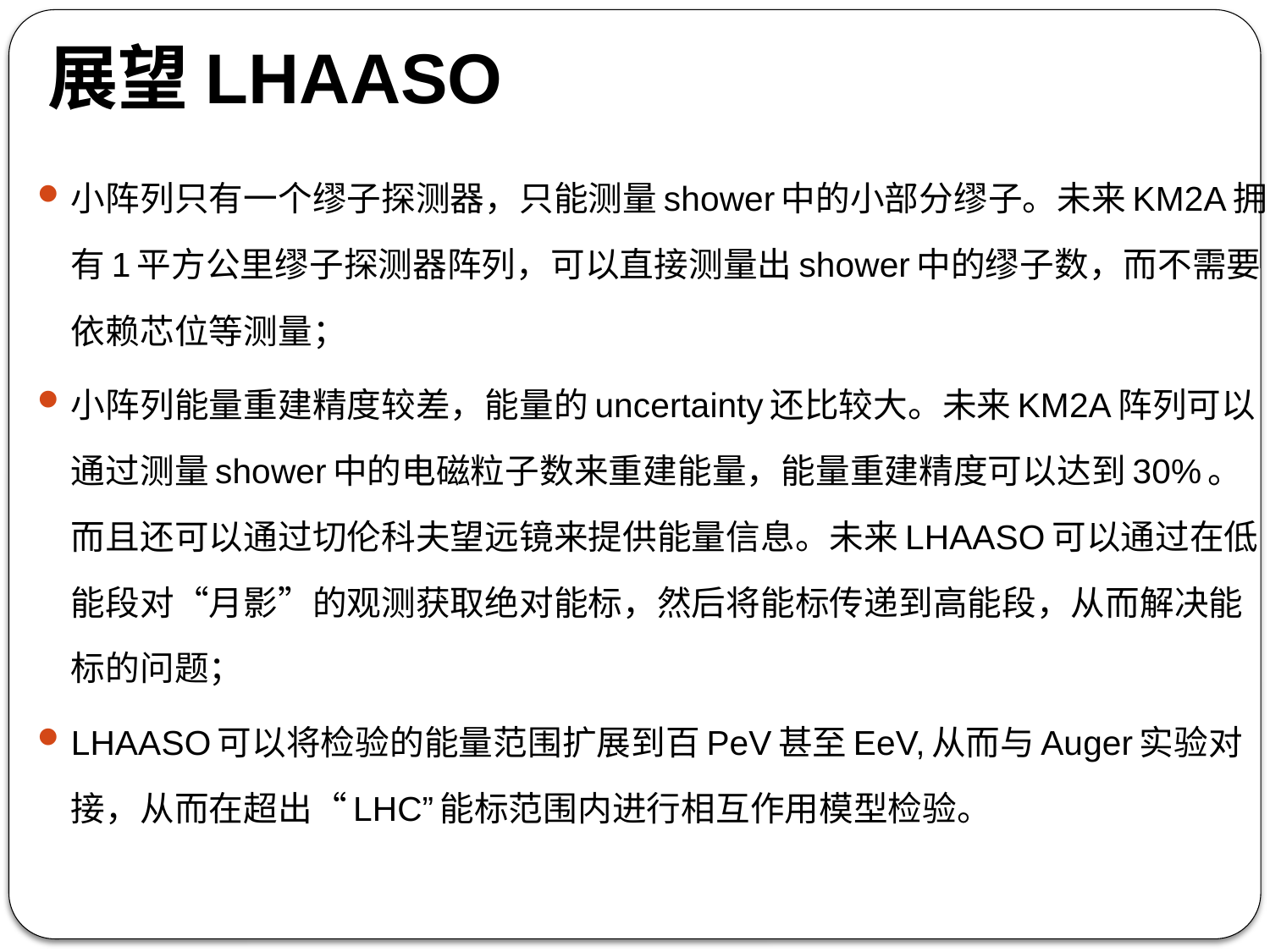

# 展望LHAASO
小阵列只有一个缪子探测器，只能测量shower中的小部分缪子。未来KM2A拥有1平方公里缪子探测器阵列，可以直接测量出shower中的缪子数，而不需要依赖芯位等测量；
小阵列能量重建精度较差，能量的uncertainty还比较大。未来KM2A阵列可以通过测量shower中的电磁粒子数来重建能量，能量重建精度可以达到30%。而且还可以通过切伦科夫望远镜来提供能量信息。未来LHAASO可以通过在低能段对“月影”的观测获取绝对能标，然后将能标传递到高能段，从而解决能标的问题；
LHAASO可以将检验的能量范围扩展到百PeV甚至EeV,从而与Auger实验对接，从而在超出“LHC”能标范围内进行相互作用模型检验。